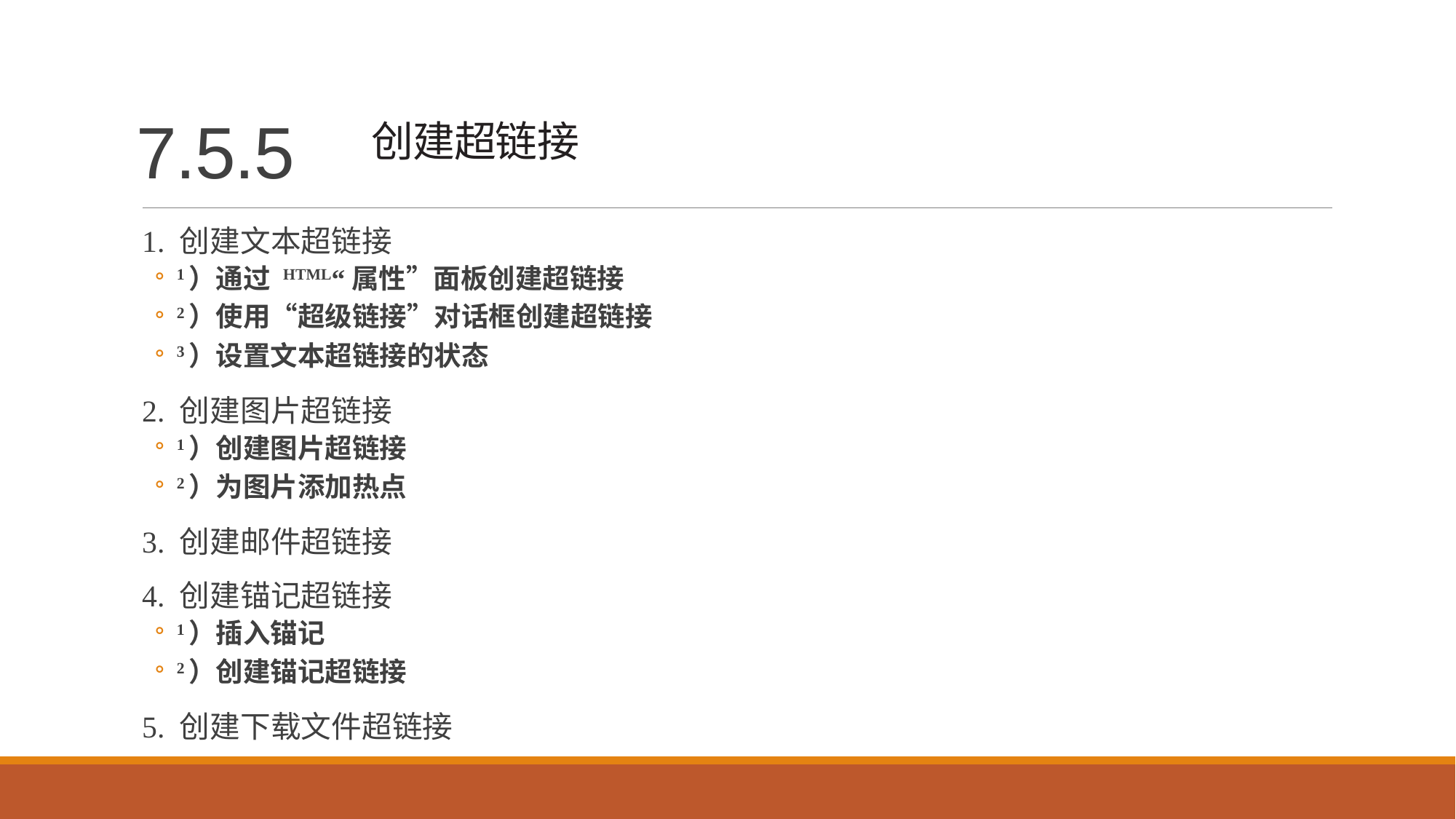

# 7.5.5   创建超链接
1. 创建文本超链接
1）通过 HTML“属性”面板创建超链接
2）使用“超级链接”对话框创建超链接
3）设置文本超链接的状态
2. 创建图片超链接
1）创建图片超链接
2）为图片添加热点
3. 创建邮件超链接
4. 创建锚记超链接
1）插入锚记
2）创建锚记超链接
5. 创建下载文件超链接